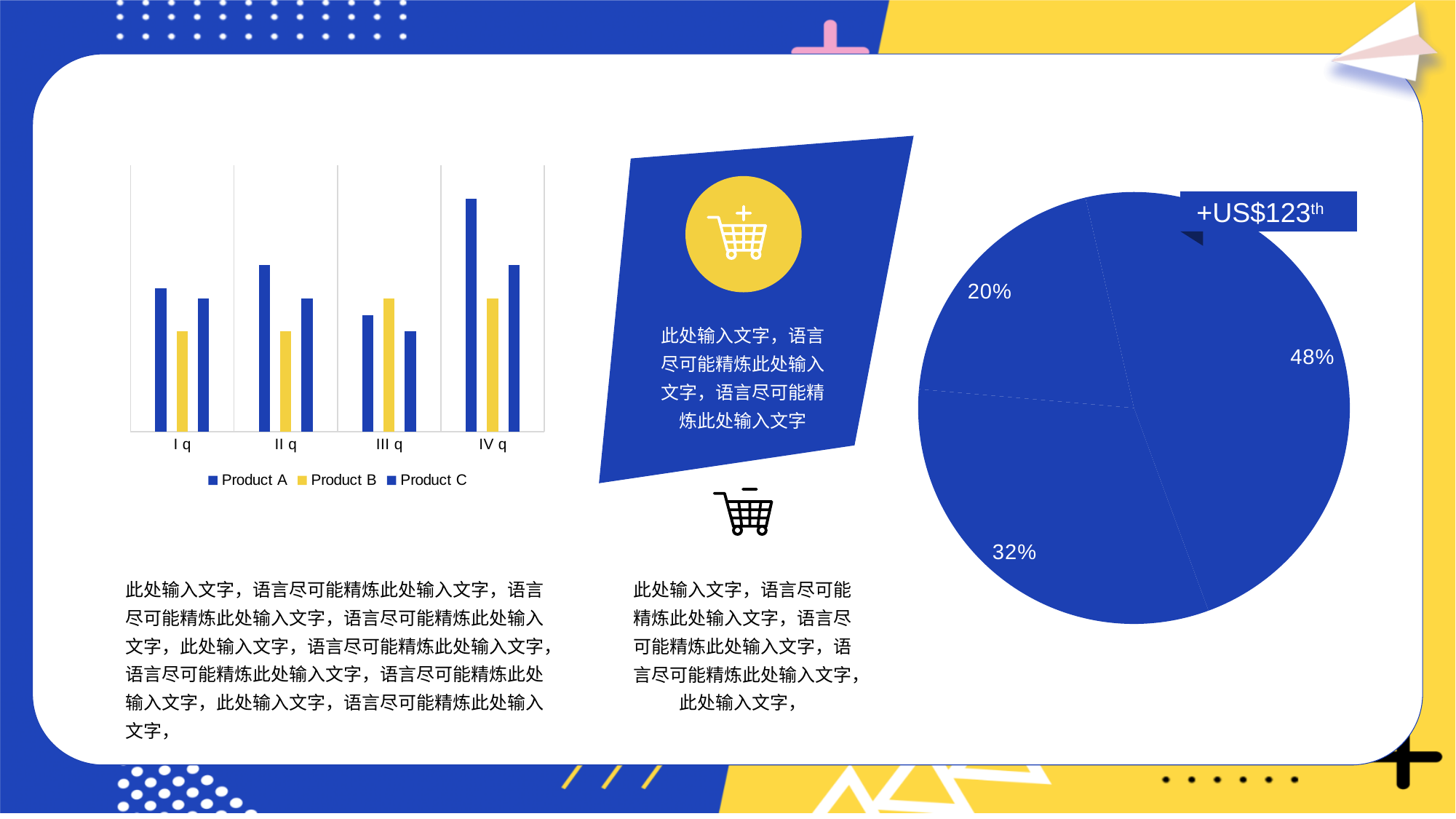

### Chart

| Category | Product A | Product B | Product C |
|---|---|---|---|
| I q | 4.3 | 3.0 | 4.0 |
| II q | 5.0 | 3.0 | 4.0 |
| III q | 3.5 | 4.0 | 3.0 |
| IV q | 7.0 | 4.0 | 5.0 |

### Chart

| Category | data |
|---|---|
| lorem ipsum | 0.48 |
| lorem ipsum | 0.32 |
| lorem ipsum | 0.2 |
+US$123th

此处输入文字，语言尽可能精炼此处输入文字，语言尽可能精炼此处输入文字

此处输入文字，语言尽可能精炼此处输入文字，语言尽可能精炼此处输入文字，语言尽可能精炼此处输入文字，此处输入文字，语言尽可能精炼此处输入文字，语言尽可能精炼此处输入文字，语言尽可能精炼此处输入文字，此处输入文字，语言尽可能精炼此处输入文字，
此处输入文字，语言尽可能精炼此处输入文字，语言尽可能精炼此处输入文字，语言尽可能精炼此处输入文字，此处输入文字，